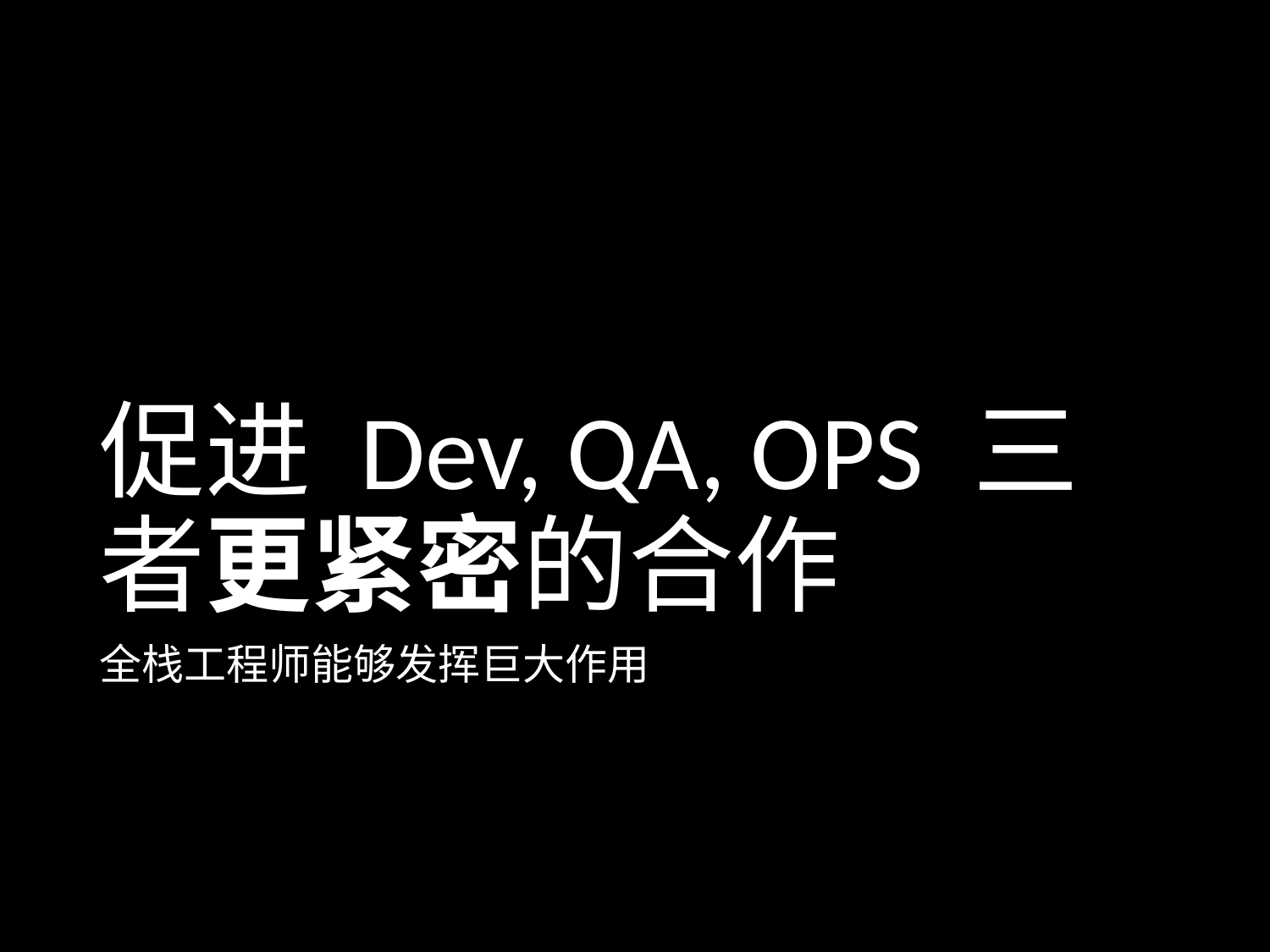

# 促进 Dev, QA, OPS 三者更紧密的合作
全栈工程师能够发挥巨大作用